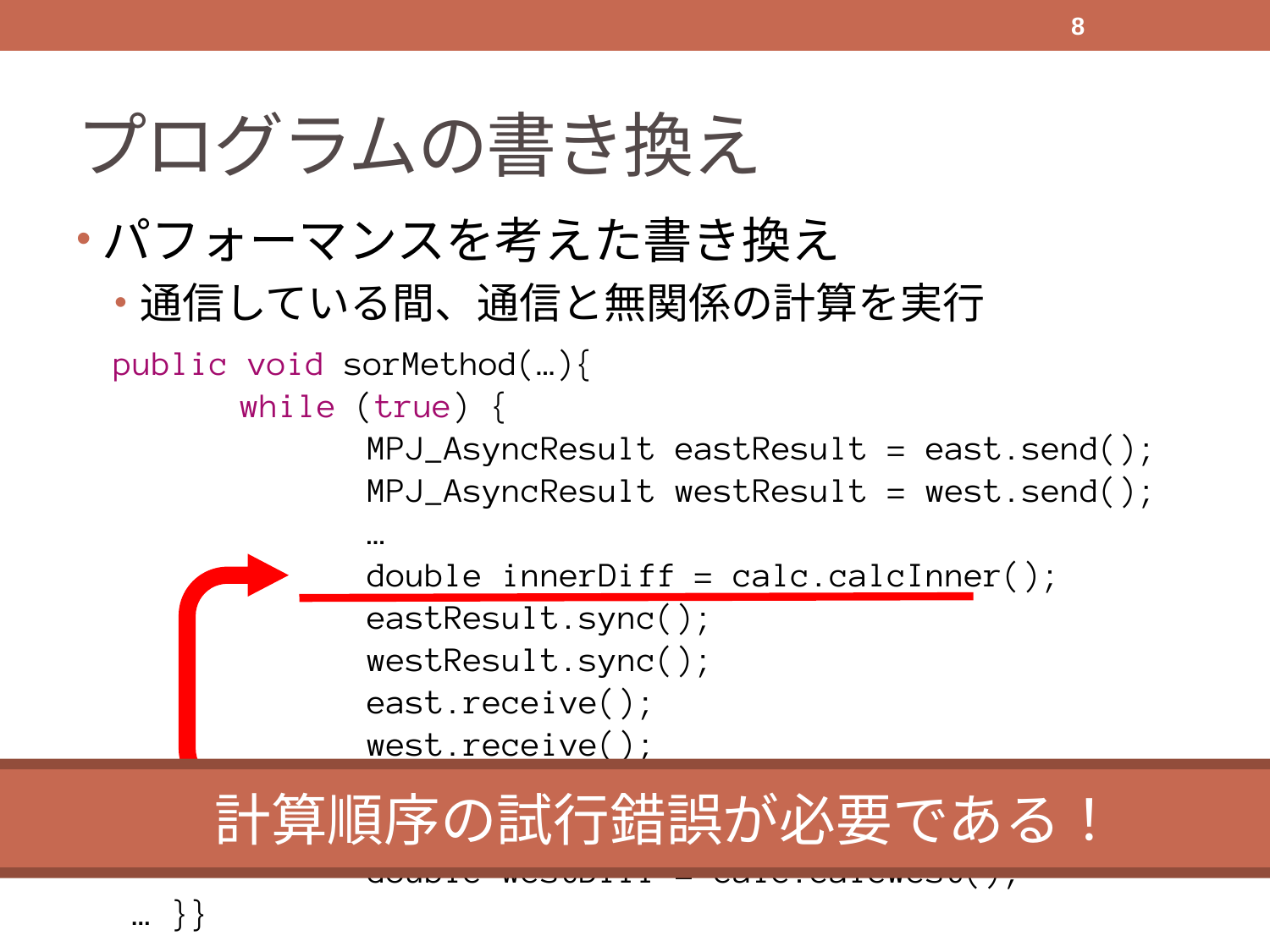

8
# プログラムの書き換え
パフォーマンスを考えた書き換え
通信している間、通信と無関係の計算を実行

public void sorMethod(…){
	while (true) {
		MPJ_AsyncResult eastResult = east.send();
		MPJ_AsyncResult westResult = west.send();
		…
		double innerDiff = calc.calcInner();
		eastResult.sync();
		westResult.sync();
		east.receive();
		west.receive();
		double innerDiff = calc.calcInner();
		double eastDiff = calc.calcEast();
		double westDiff = calc.calcWest();
 … }}

計算順序の試行錯誤が必要である！